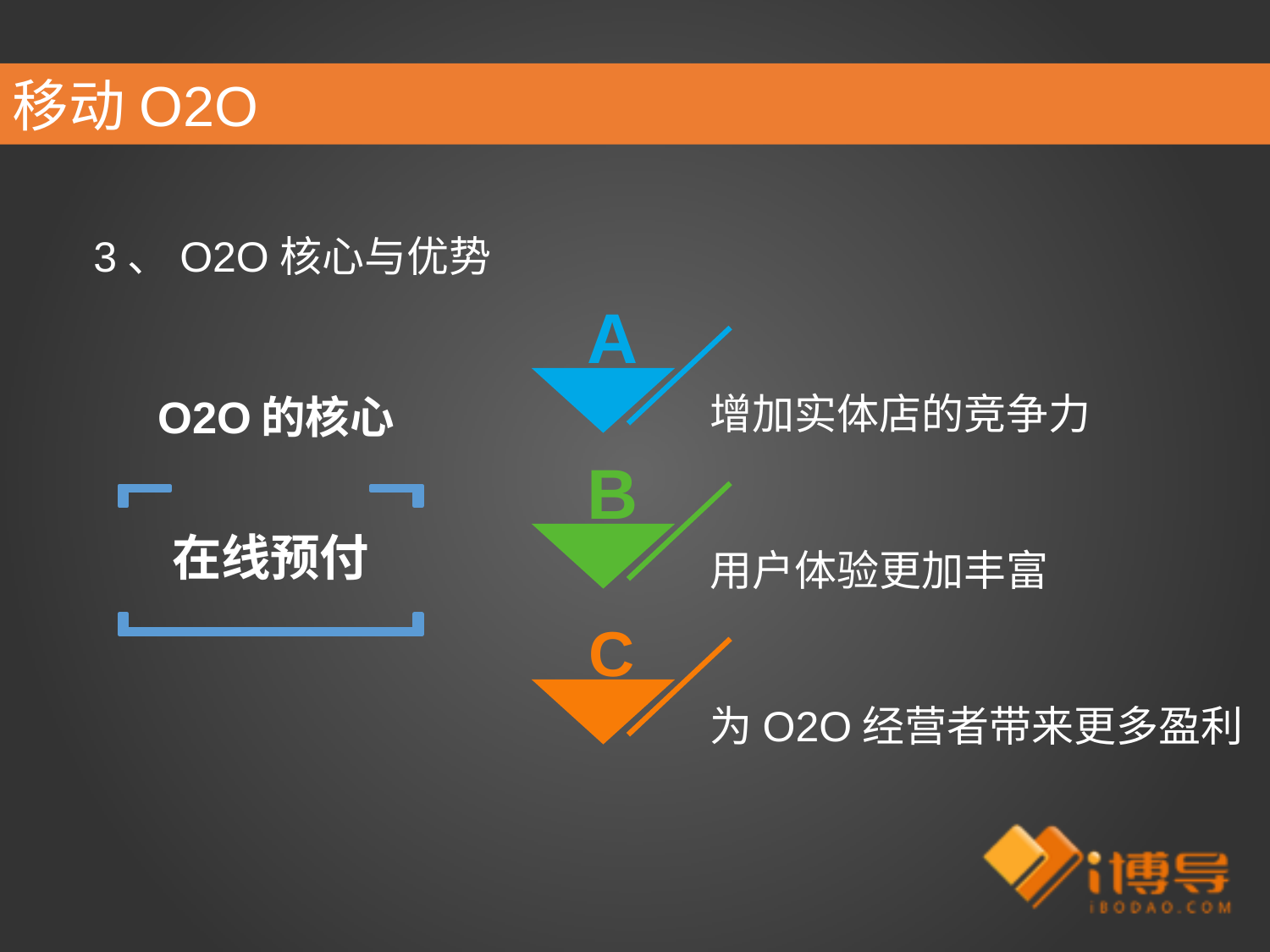

移动O2O
3、O2O核心与优势
A
O2O的核心

增加实体店的竞争力
B

在线预付

用户体验更加丰富
C

为O2O经营者带来更多盈利